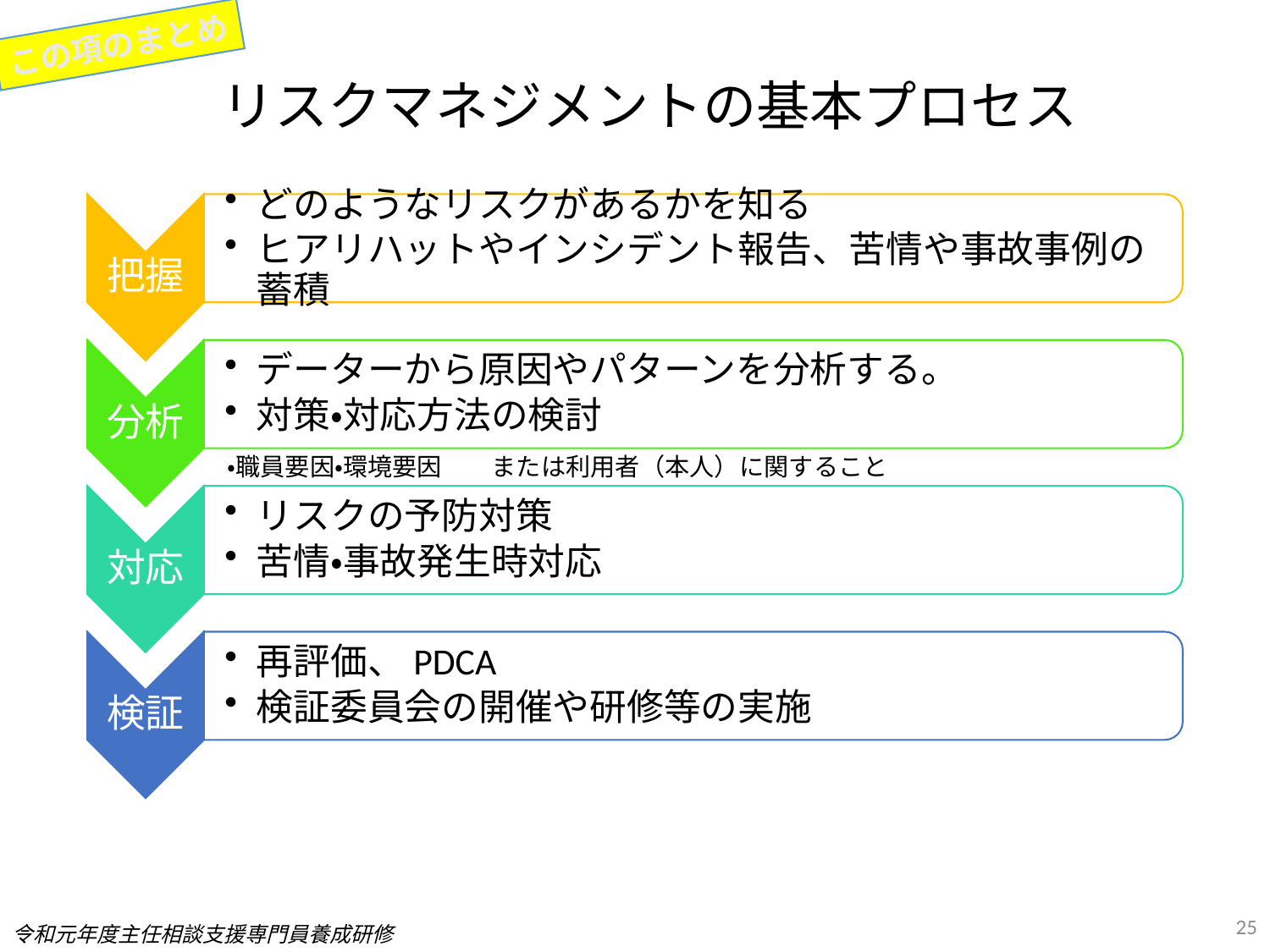

この項のまとめ
# リスクマネジメントの基本プロセス
把握
どのようなリスクがあるかを知る
ヒアリハットやインシデント報告、苦情や事故事例の蓄積
分析
データーから原因やパターンを分析する。
対策・対応方法の検討
対応
リスクの予防対策
苦情・事故発生時対応
検証
再評価、PDCA
検証委員会の開催や研修等の実施
・職員要因・環境要因　　または利用者（本人）に関すること
25
令和元年度主任相談支援専門員養成研修